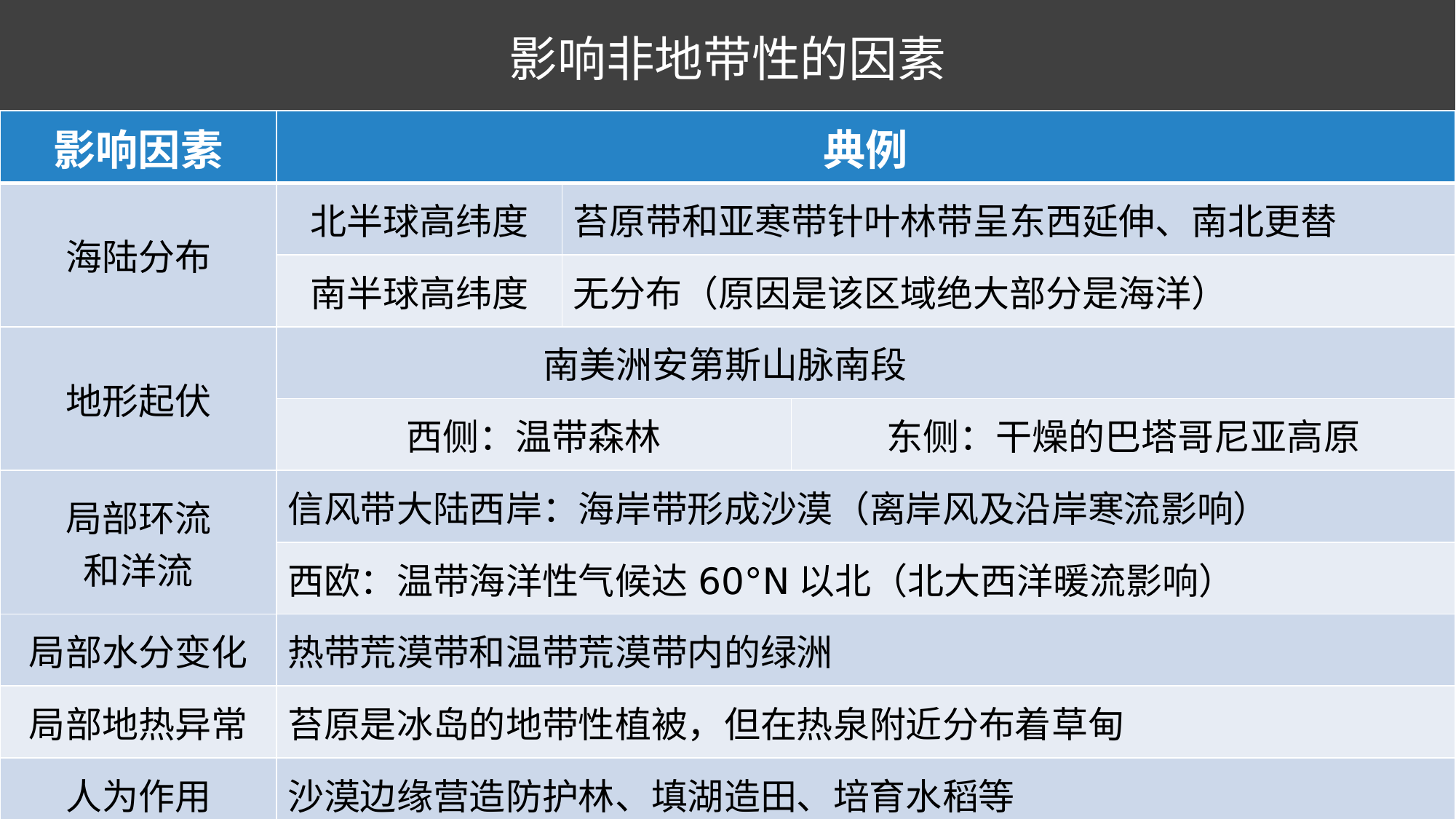

# 影响非地带性的因素
| 影响因素 | 典例 |  |  |
| --- | --- | --- | --- |
| 海陆分布 | 北半球高纬度 | 苔原带和亚寒带针叶林带呈东西延伸、南北更替 |  |
|  | 南半球高纬度 | 无分布（原因是该区域绝大部分是海洋） |  |
| 地形起伏 | 南美洲安第斯山脉南段 |  |  |
|  | 西侧：温带森林 |  | 东侧：干燥的巴塔哥尼亚高原 |
| 局部环流 和洋流 | 信风带大陆西岸：海岸带形成沙漠（离岸风及沿岸寒流影响） |  |  |
|  | 西欧：温带海洋性气候达60°N以北（北大西洋暖流影响） |  |  |
| 局部水分变化 | 热带荒漠带和温带荒漠带内的绿洲 |  |  |
| 局部地热异常 | 苔原是冰岛的地带性植被，但在热泉附近分布着草甸 |  |  |
| 人为作用 | 沙漠边缘营造防护林、填湖造田、培育水稻等 |  |  |